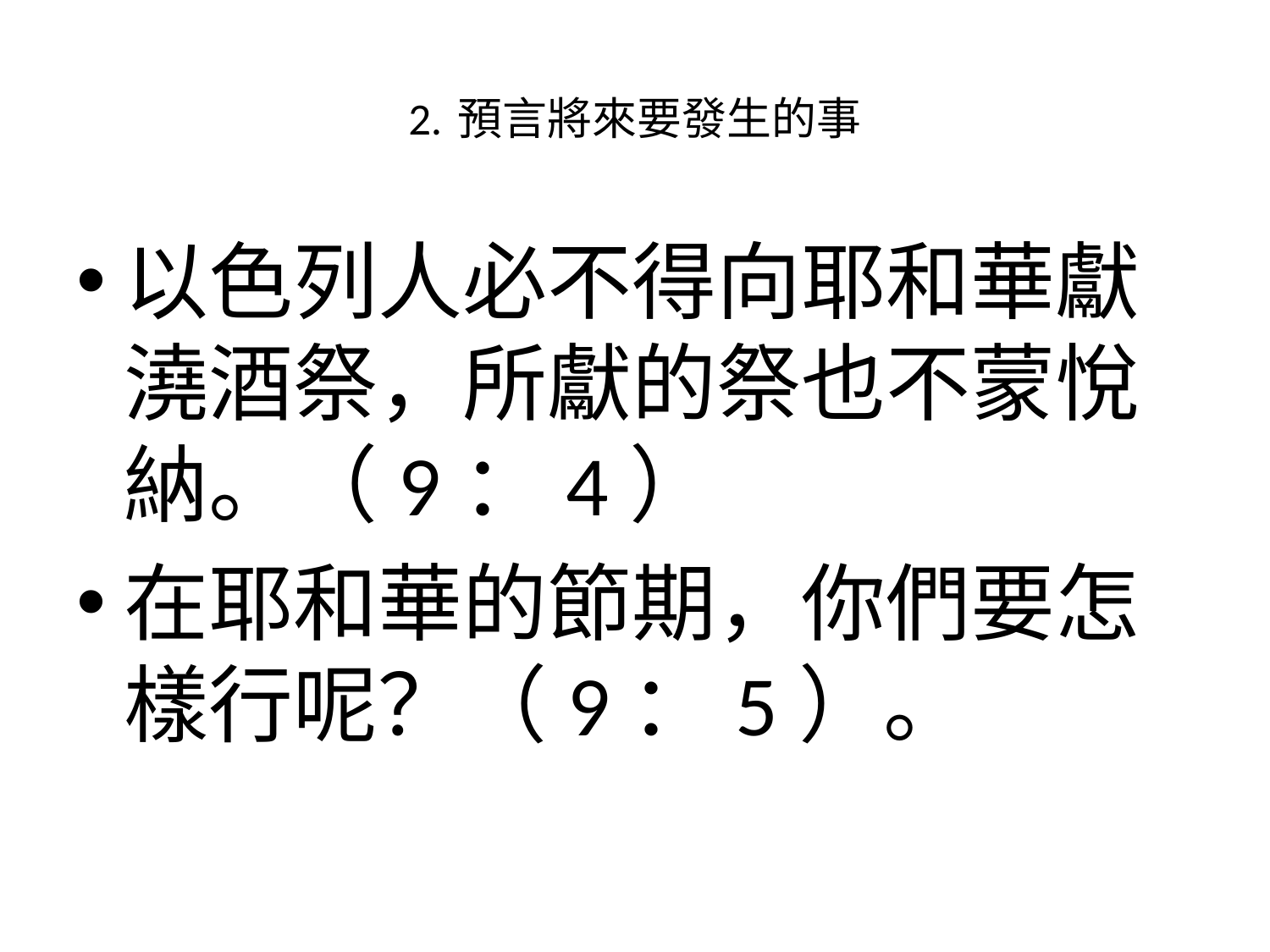

# 2. 預言將來要發生的事
以色列人必不得向耶和華獻澆酒祭，所獻的祭也不蒙悅納。（9：4）
在耶和華的節期，你們要怎樣行呢？（9：5）。